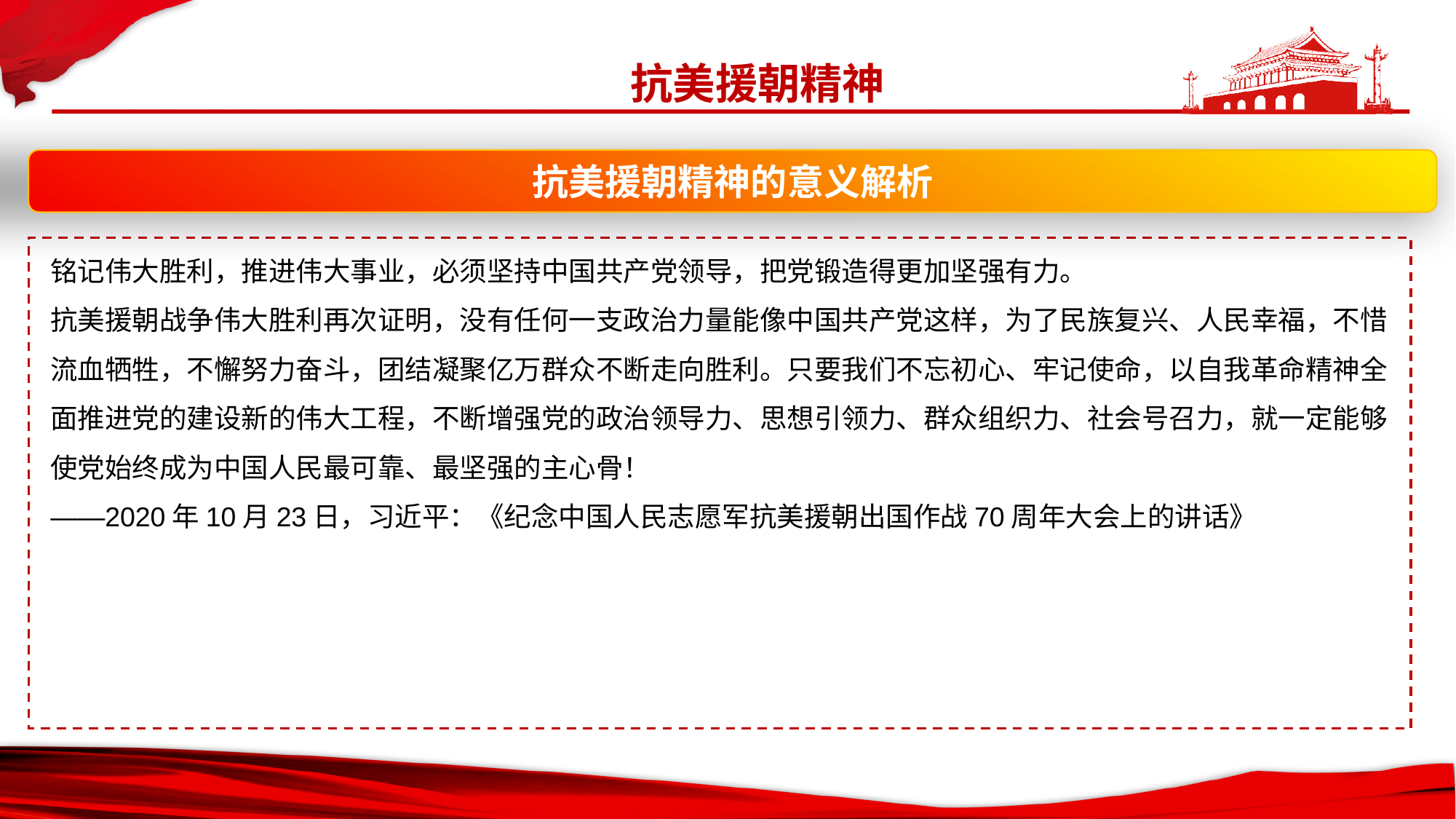

抗美援朝精神
抗美援朝精神的意义解析
铭记伟大胜利，推进伟大事业，必须坚持中国共产党领导，把党锻造得更加坚强有力。
抗美援朝战争伟大胜利再次证明，没有任何一支政治力量能像中国共产党这样，为了民族复兴、人民幸福，不惜流血牺牲，不懈努力奋斗，团结凝聚亿万群众不断走向胜利。只要我们不忘初心、牢记使命，以自我革命精神全面推进党的建设新的伟大工程，不断增强党的政治领导力、思想引领力、群众组织力、社会号召力，就一定能够使党始终成为中国人民最可靠、最坚强的主心骨！
——2020年10月23日，习近平：《纪念中国人民志愿军抗美援朝出国作战70周年大会上的讲话》